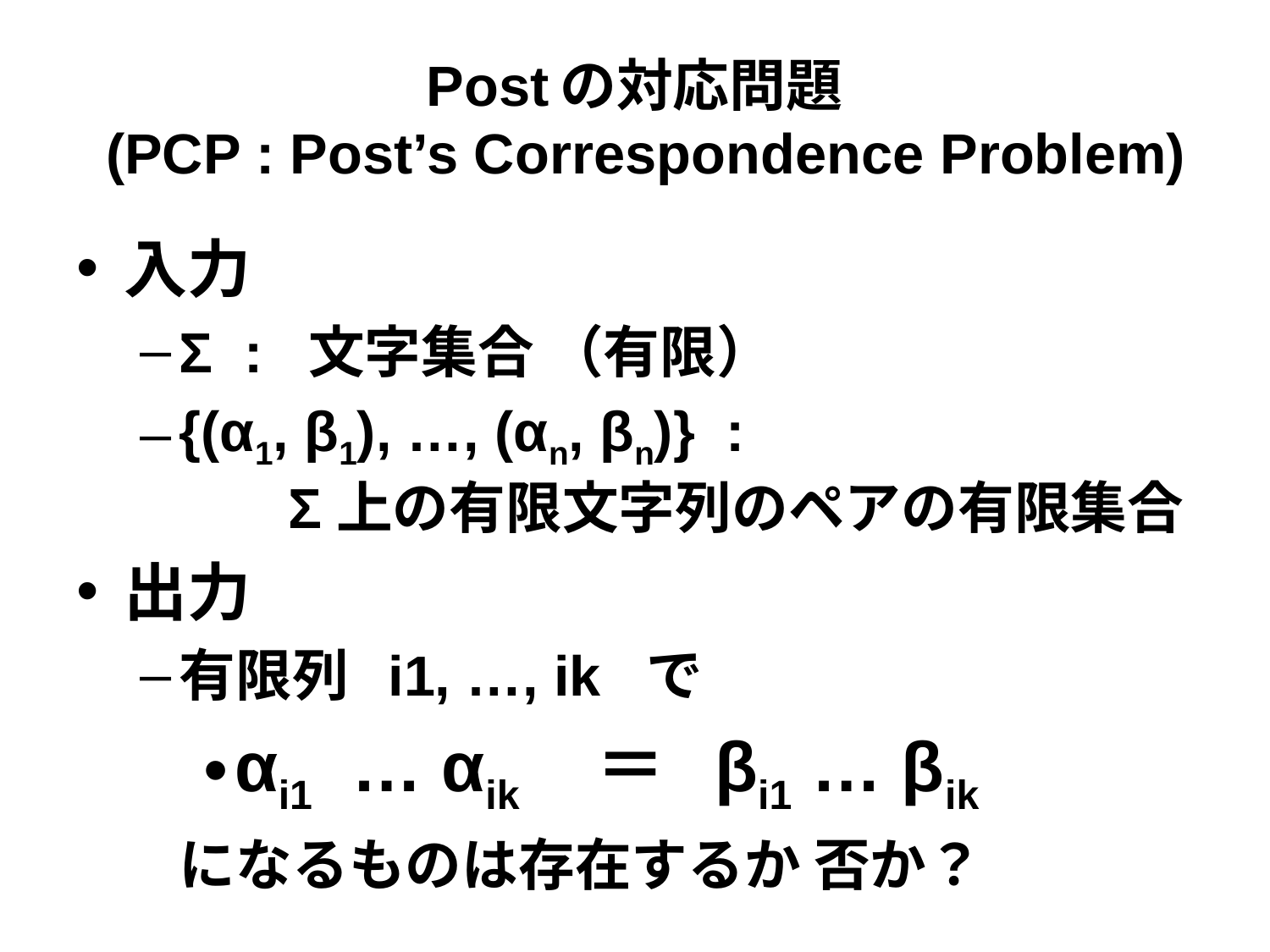

# Postの対応問題 (PCP : Post’s Correspondence Problem)
入力
Σ  :  文字集合 （有限）
{(α1, β1), …, (αn, βn)}  :
       Σ上の有限文字列のペアの有限集合
出力
有限列  i1, …, ik  で
αi1  … αik   ＝  βi1 … βik
	になるものは存在するか 否か？